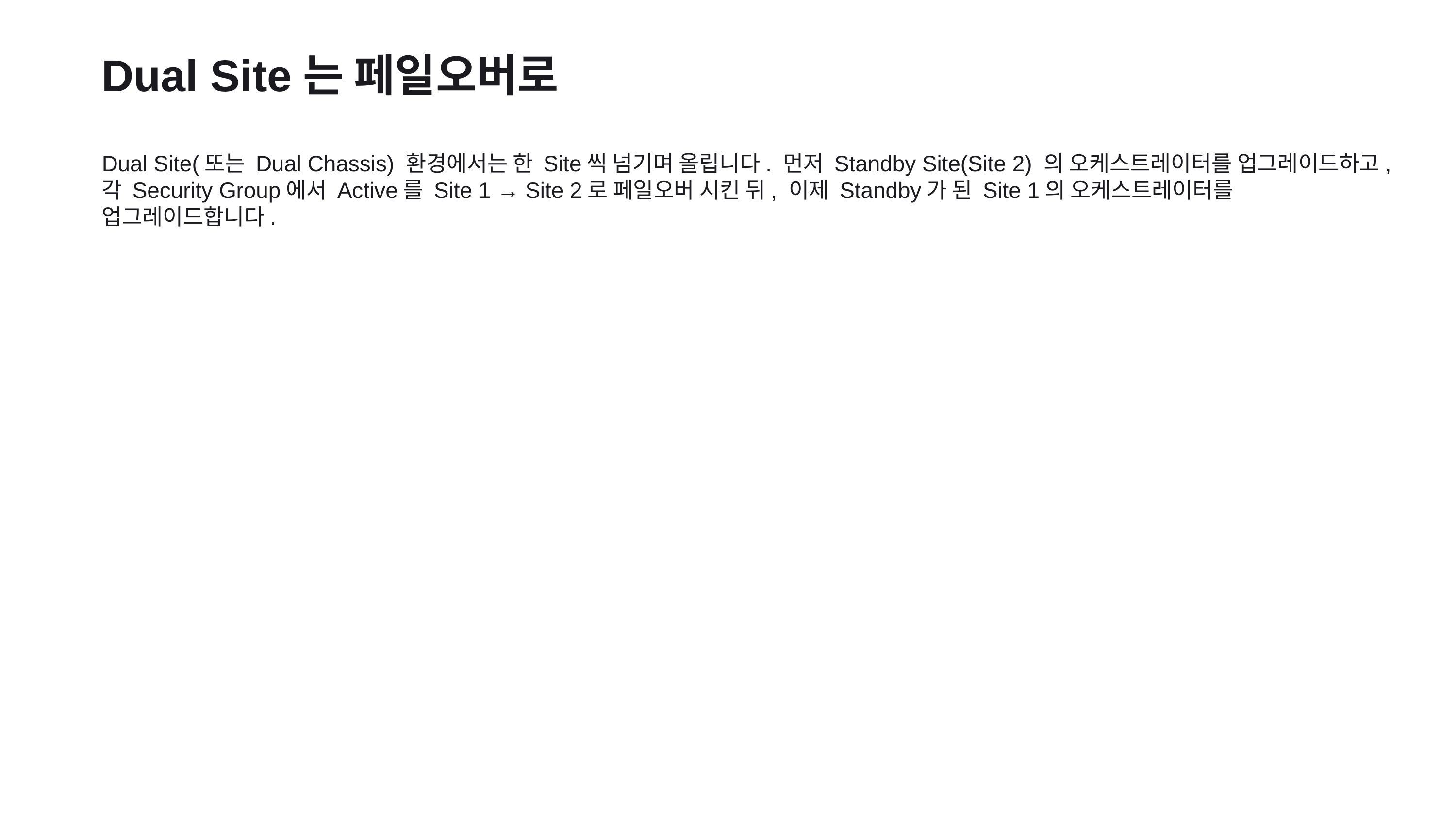

Dual Site는 페일오버로
Dual Site(또는 Dual Chassis) 환경에서는 한 Site씩 넘기며 올립니다. 먼저 Standby Site(Site 2) 의 오케스트레이터를 업그레이드하고, 각 Security Group에서 Active를 Site 1 → Site 2로 페일오버 시킨 뒤, 이제 Standby가 된 Site 1의 오케스트레이터를 업그레이드합니다.